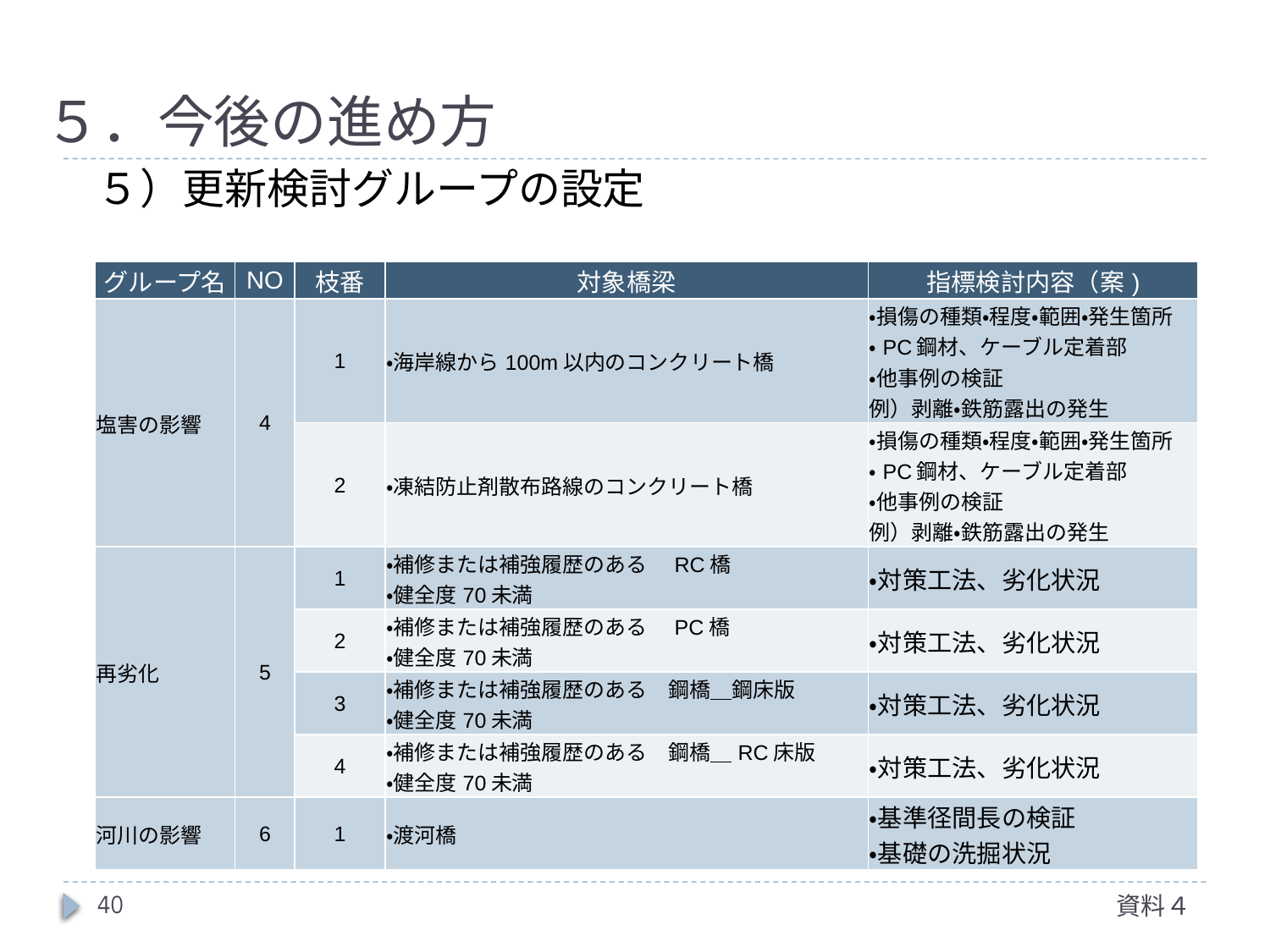

# ５．今後の進め方
５）更新検討グループの設定
| グループ名 | NO | 枝番 | 対象橋梁 | 指標検討内容（案) |
| --- | --- | --- | --- | --- |
| 塩害の影響 | 4 | 1 | ・海岸線から100m以内のコンクリート橋 | ・損傷の種類・程度・範囲・発生箇所 ・PC鋼材、ケーブル定着部 ・他事例の検証 例）剥離・鉄筋露出の発生 |
|  |  | 2 | ・凍結防止剤散布路線のコンクリート橋 | ・損傷の種類・程度・範囲・発生箇所 ・PC鋼材、ケーブル定着部 ・他事例の検証 例）剥離・鉄筋露出の発生 |
| 再劣化 | 5 | 1 | ・補修または補強履歴のある　RC橋 ・健全度70未満 | ・対策工法、劣化状況 |
|  |  | 2 | ・補修または補強履歴のある　PC橋 ・健全度70未満 | ・対策工法、劣化状況 |
|  |  | 3 | ・補修または補強履歴のある　鋼橋＿鋼床版 ・健全度70未満 | ・対策工法、劣化状況 |
|  |  | 4 | ・補修または補強履歴のある　鋼橋＿RC床版 ・健全度70未満 | ・対策工法、劣化状況 |
| 河川の影響 | 6 | 1 | ・渡河橋 | ・基準径間長の検証 ・基礎の洗掘状況 |
40
資料４